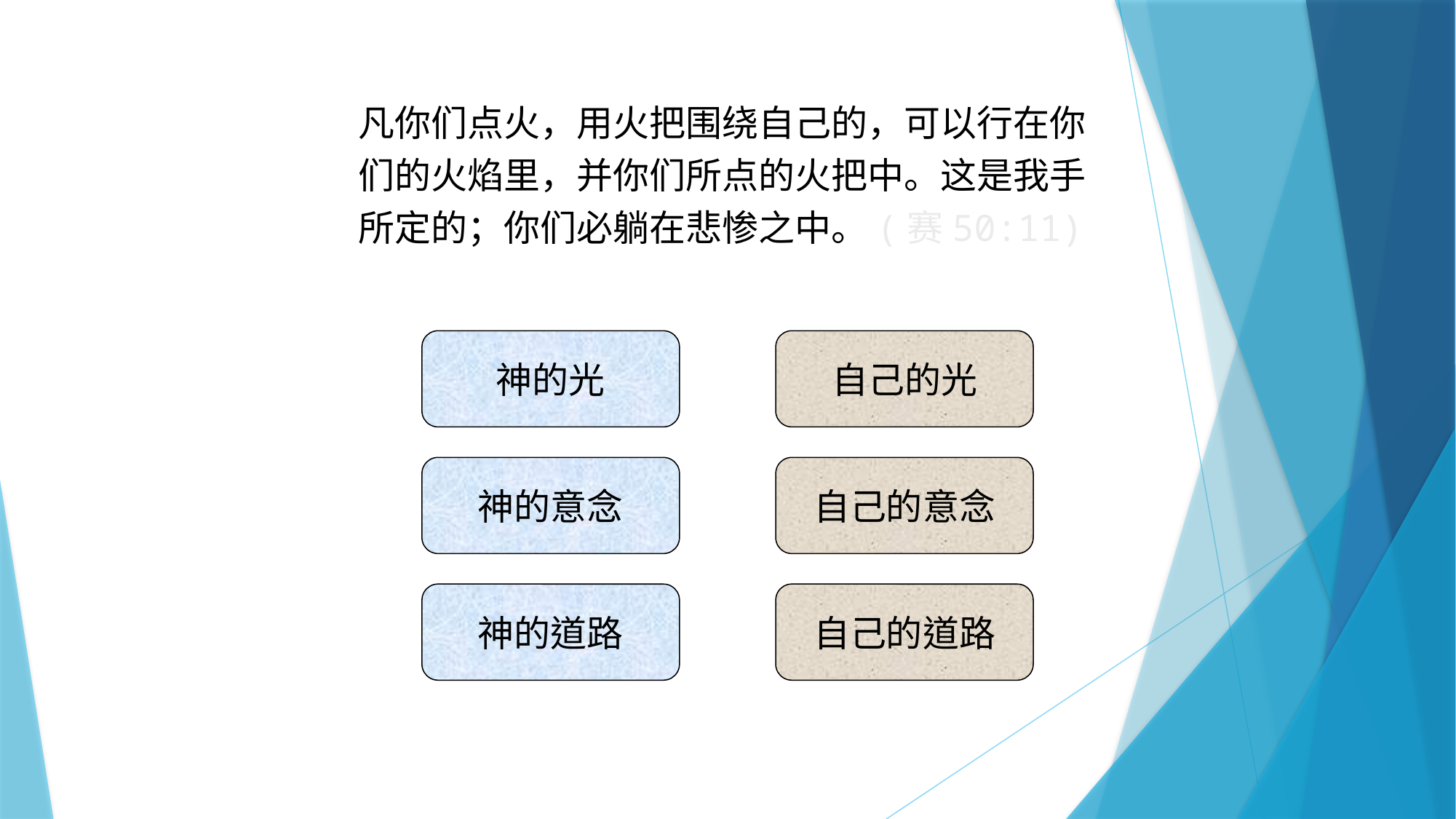

凡你们点火，用火把围绕自己的，可以行在你们的火焰里，并你们所点的火把中。这是我手所定的；你们必躺在悲惨之中。(赛50:11)
神的光
自己的光
神的意念
自己的意念
神的道路
自己的道路